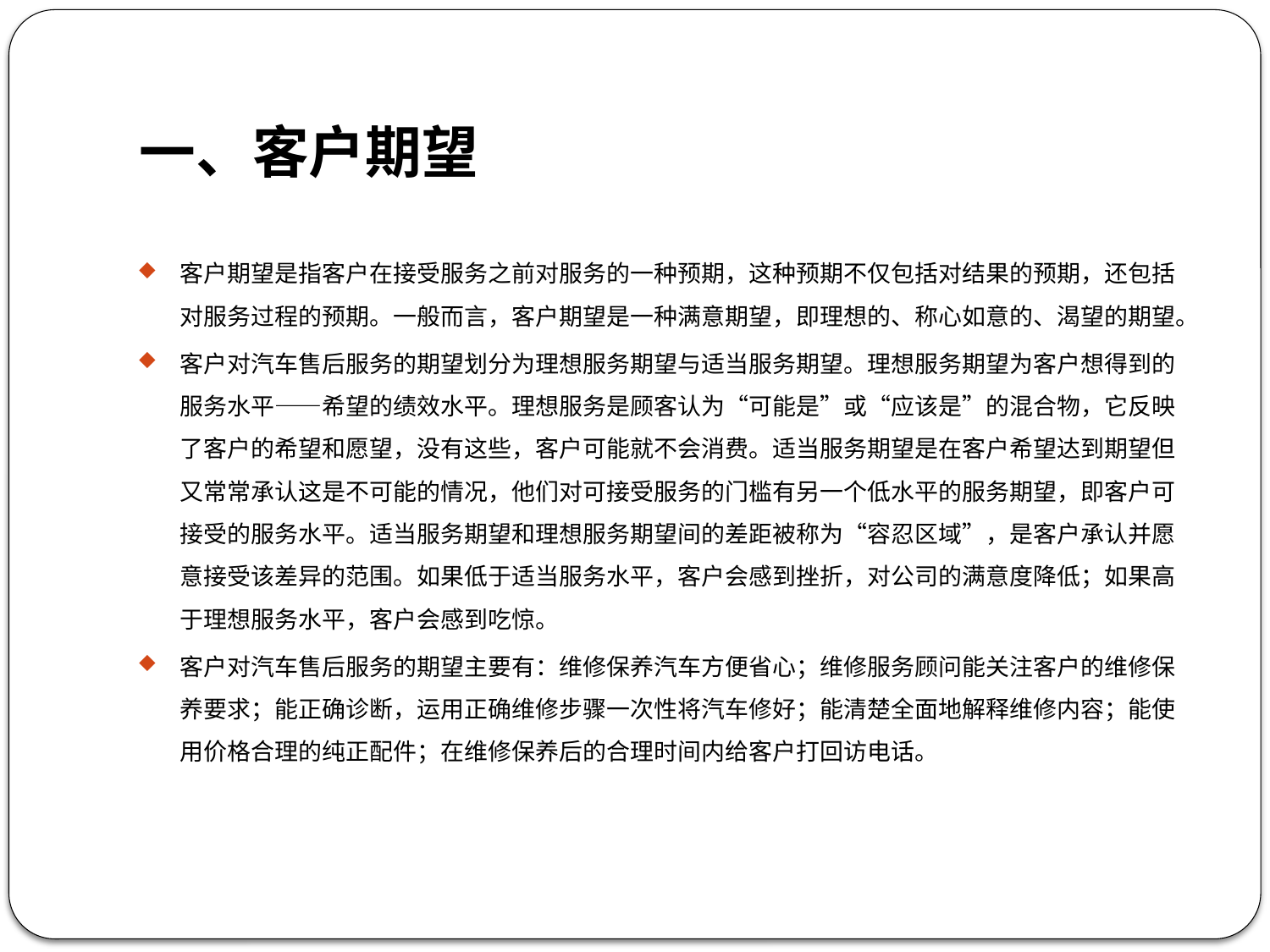

# 一、客户期望

客户期望是指客户在接受服务之前对服务的一种预期，这种预期不仅包括对结果的预期，还包括对服务过程的预期。一般而言，客户期望是一种满意期望，即理想的、称心如意的、渴望的期望。
客户对汽车售后服务的期望划分为理想服务期望与适当服务期望。理想服务期望为客户想得到的服务水平——希望的绩效水平。理想服务是顾客认为“可能是”或“应该是”的混合物，它反映了客户的希望和愿望，没有这些，客户可能就不会消费。适当服务期望是在客户希望达到期望但又常常承认这是不可能的情况，他们对可接受服务的门槛有另一个低水平的服务期望，即客户可接受的服务水平。适当服务期望和理想服务期望间的差距被称为“容忍区域”，是客户承认并愿意接受该差异的范围。如果低于适当服务水平，客户会感到挫折，对公司的满意度降低；如果高于理想服务水平，客户会感到吃惊。
客户对汽车售后服务的期望主要有：维修保养汽车方便省心；维修服务顾问能关注客户的维修保养要求；能正确诊断，运用正确维修步骤一次性将汽车修好；能清楚全面地解释维修内容；能使用价格合理的纯正配件；在维修保养后的合理时间内给客户打回访电话。